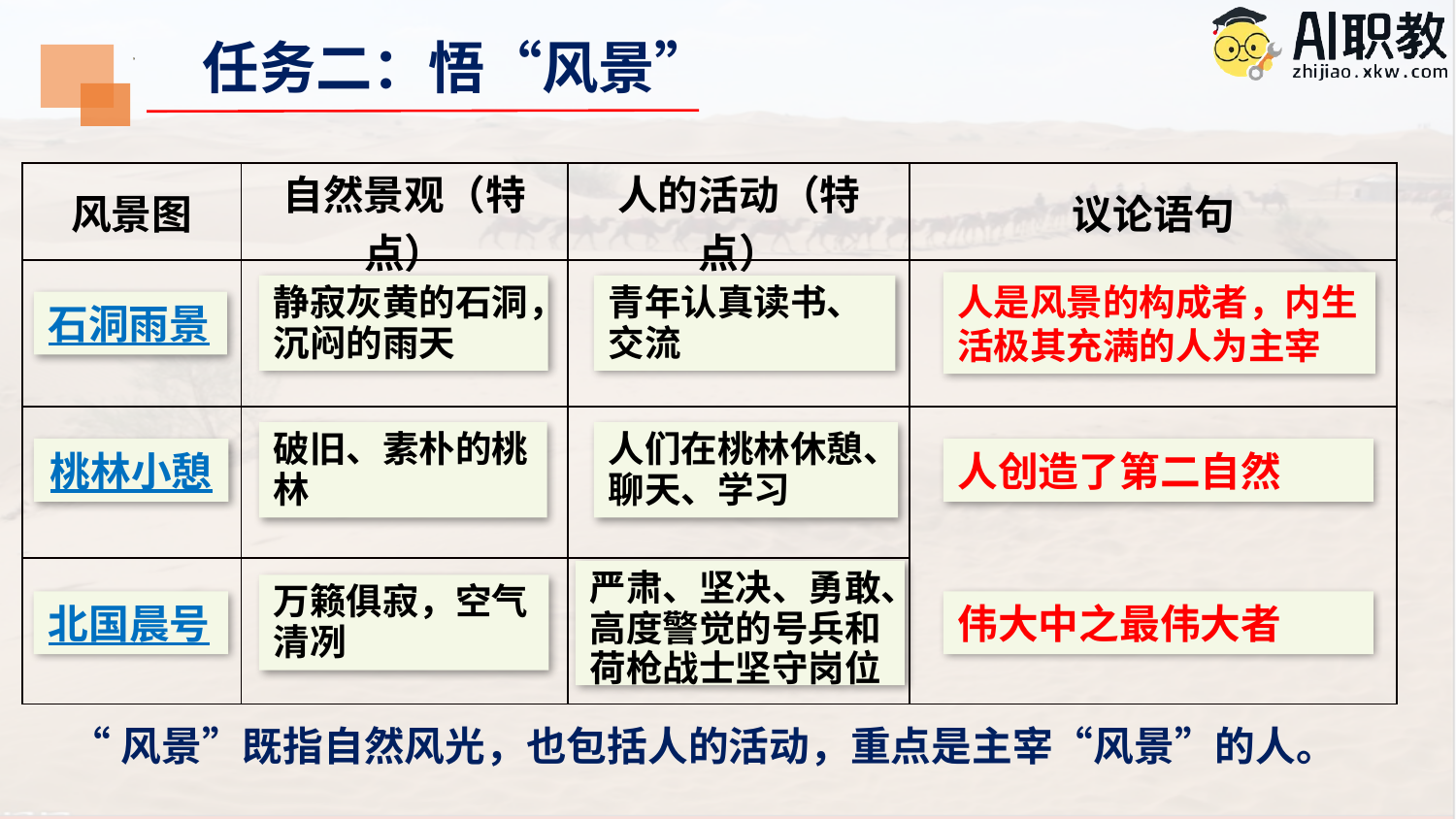

任务二：悟“风景”

| 风景图 | 自然景观（特点） | 人的活动（特点） | 议论语句 |
| --- | --- | --- | --- |
|  |  |  |  |
|  |  |  |  |
|  |  |  |  |
|  |  |  |  |
人是风景的构成者，内生活极其充满的人为主宰
静寂灰黄的石洞，沉闷的雨天
青年认真读书、交流
石洞雨景
破旧、素朴的桃林
人们在桃林休憩、聊天、学习
桃林小憩
人创造了第二自然
严肃、坚决、勇敢、高度警觉的号兵和荷枪战士坚守岗位
万籁俱寂，空气清冽
北国晨号
伟大中之最伟大者
“风景”既指自然风光，也包括人的活动，重点是主宰“风景”的人。